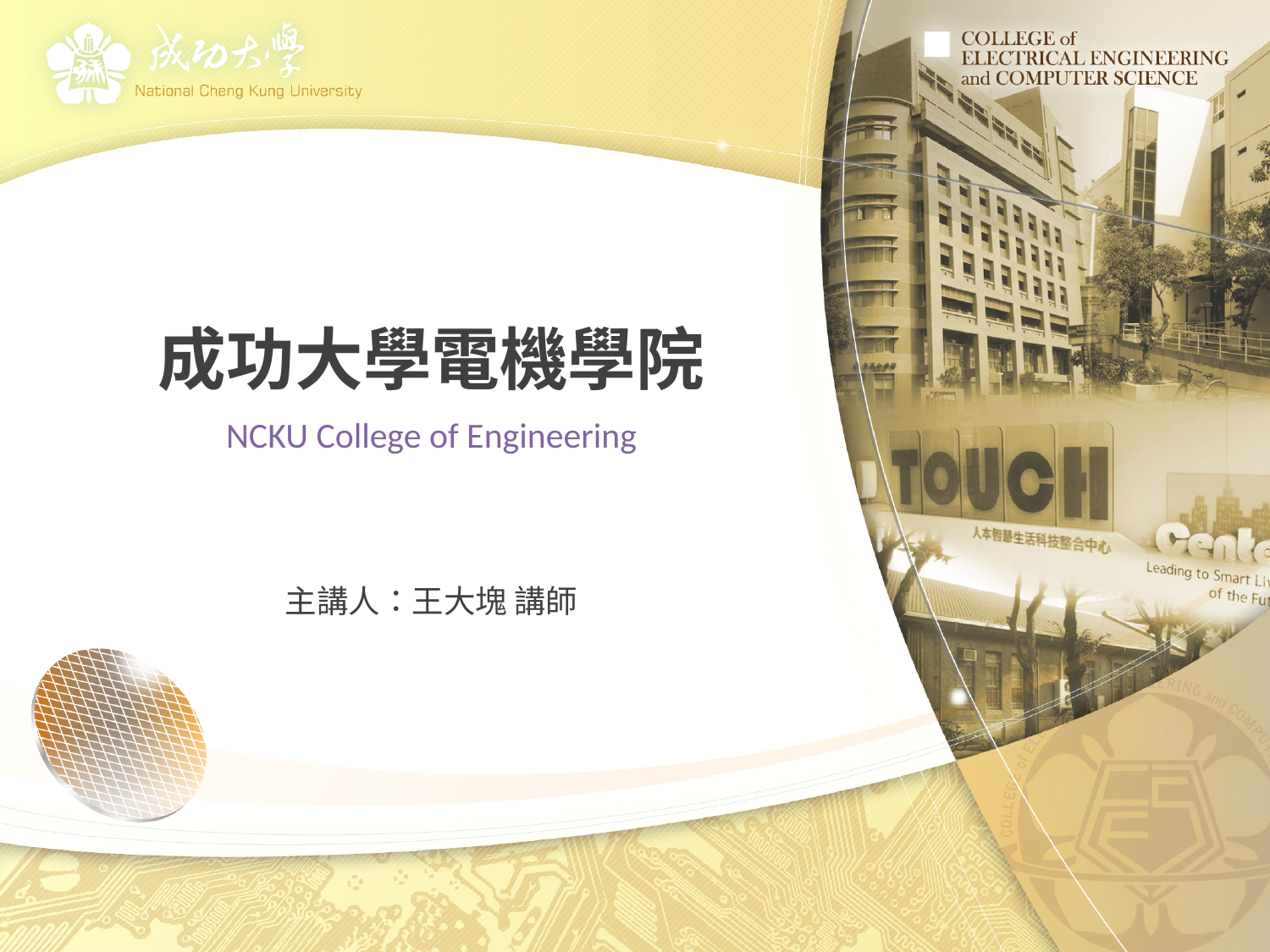

# 成功大學電機學院
NCKU College of Engineering
主講人：王大塊 講師